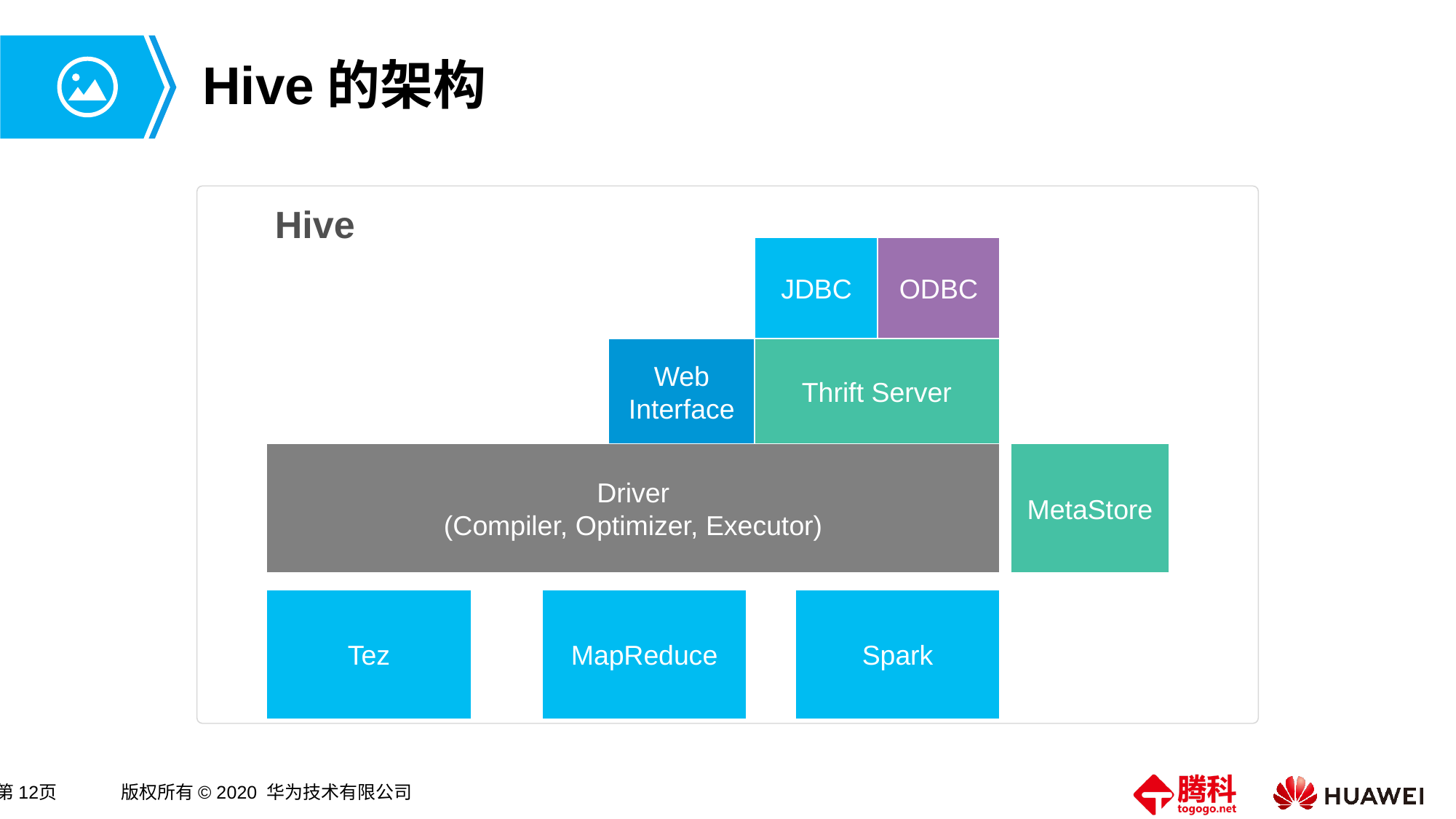

# Hive的架构

Hive
ODBC
JDBC
Web
Interface
Thrift Server
Driver
(Compiler, Optimizer, Executor)
MetaStore
Tez
MapReduce
Spark